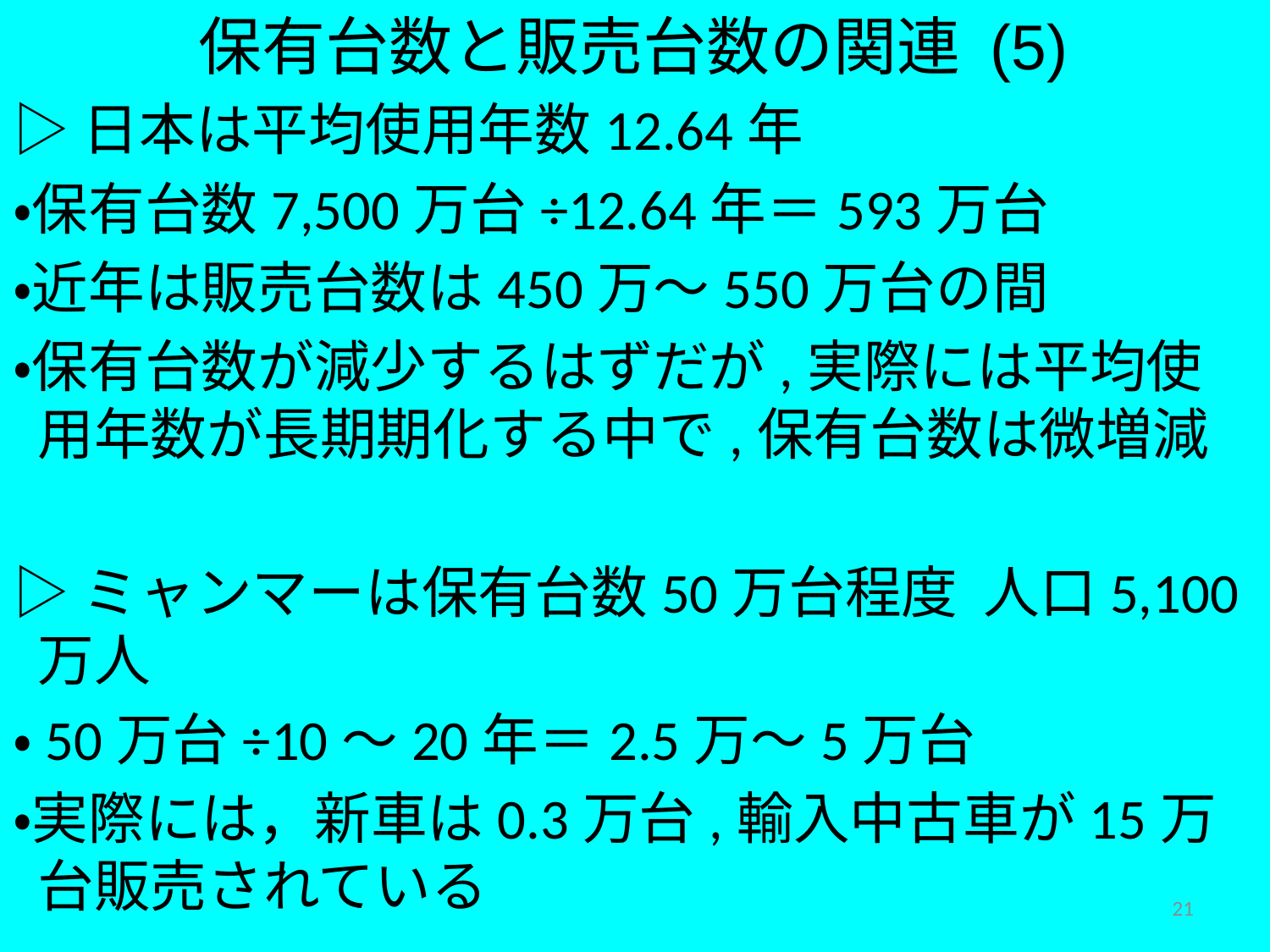

保有台数と販売台数の関連 (5)
▷日本は平均使用年数12.64年
・保有台数7,500万台÷12.64年＝593万台
・近年は販売台数は450万～550万台の間
・保有台数が減少するはずだが,実際には平均使用年数が長期期化する中で,保有台数は微増減

▷ミャンマーは保有台数50万台程度  人口5,100万人
・50万台÷10～20年＝2.5万～5万台
・実際には，新車は0.3万台,輸入中古車が15万台販売されている
21